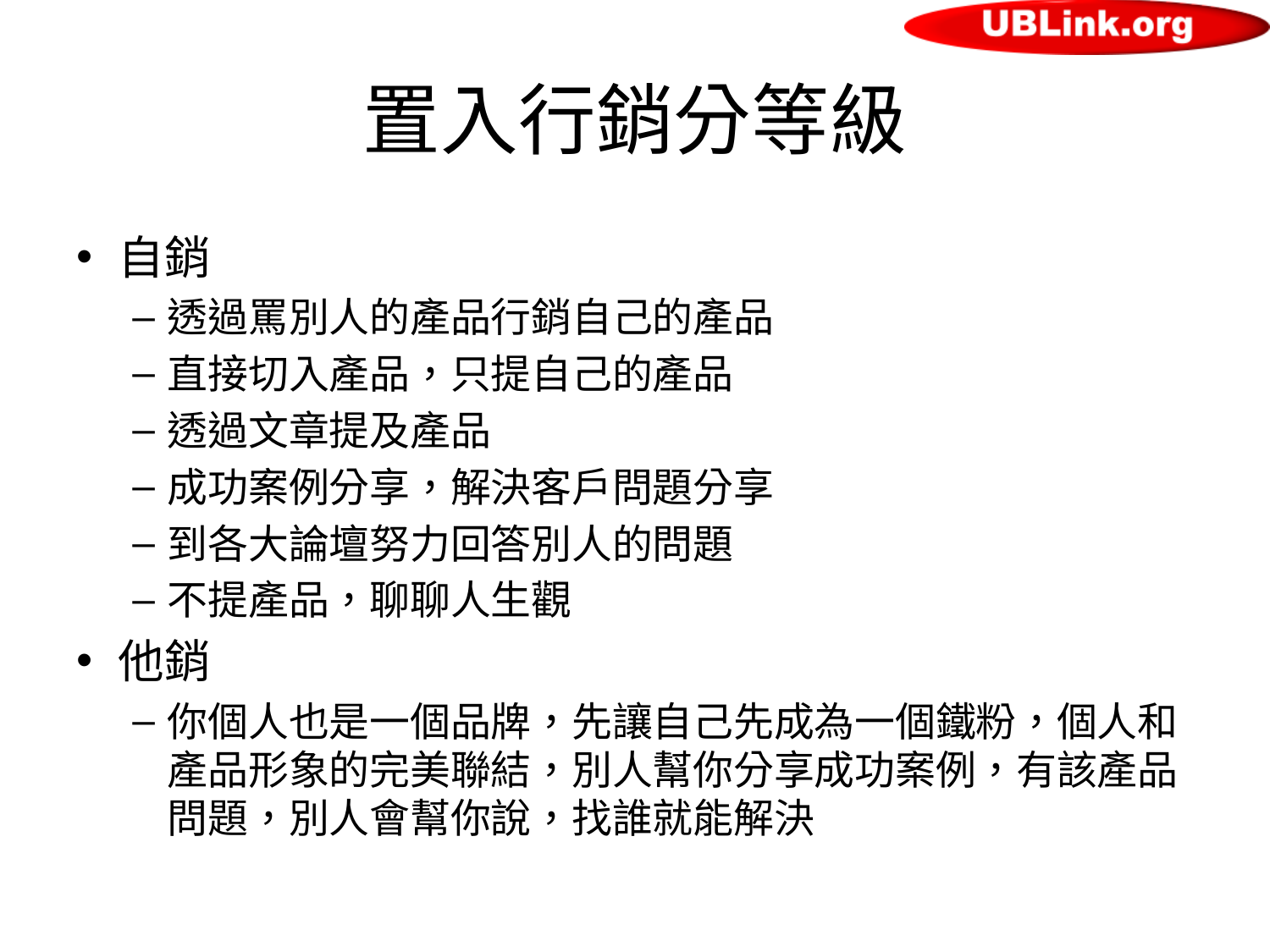

# 置入行銷分等級
自銷
透過罵別人的產品行銷自己的產品
直接切入產品，只提自己的產品
透過文章提及產品
成功案例分享，解決客戶問題分享
到各大論壇努力回答別人的問題
不提產品，聊聊人生觀
他銷
你個人也是一個品牌，先讓自己先成為一個鐵粉，個人和產品形象的完美聯結，別人幫你分享成功案例，有該產品問題，別人會幫你說，找誰就能解決